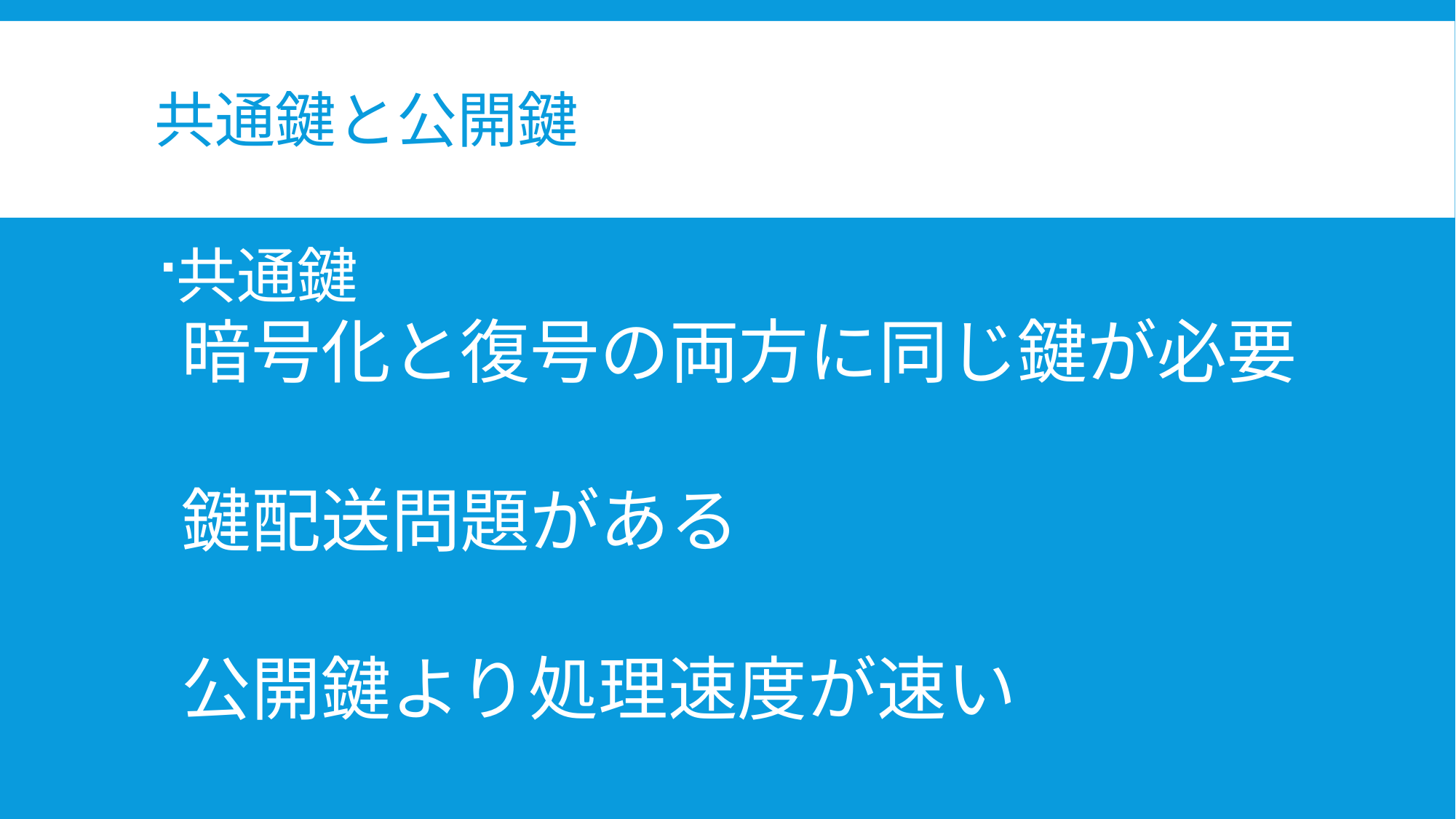

# 共通鍵と公開鍵
共通鍵
暗号化と復号の両方に同じ鍵が必要

鍵配送問題がある

公開鍵より処理速度が速い